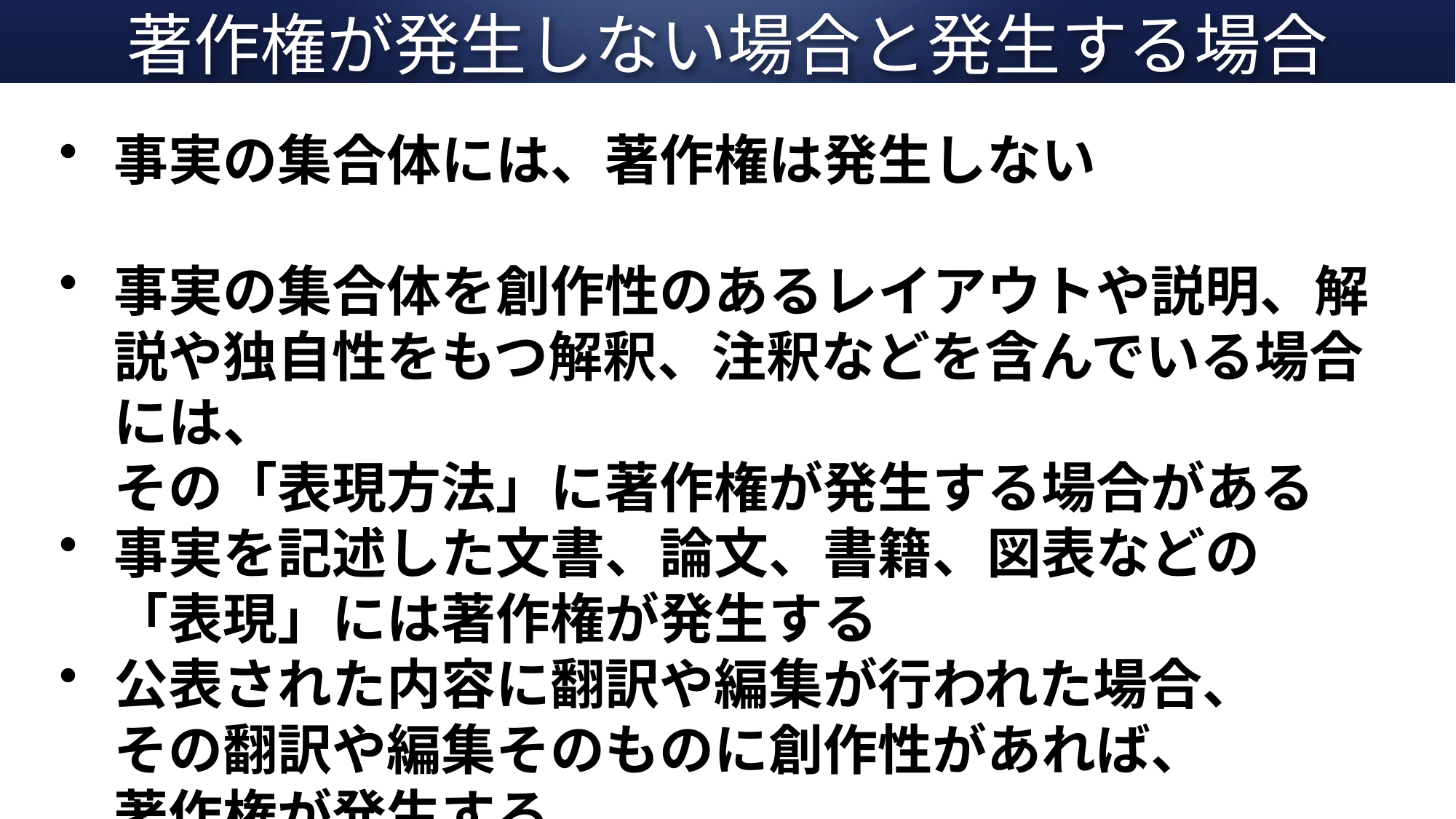

# 著作権が発生しない場合と発生する場合
事実の集合体には、著作権は発生しない

事実の集合体を創作性のあるレイアウトや説明、解説や独自性をもつ解釈、注釈などを含んでいる場合には、
その「表現方法」に著作権が発生する場合がある
事実を記述した文書、論文、書籍、図表などの
「表現」には著作権が発生する
公表された内容に翻訳や編集が行われた場合、
その翻訳や編集そのものに創作性があれば、
著作権が発生する